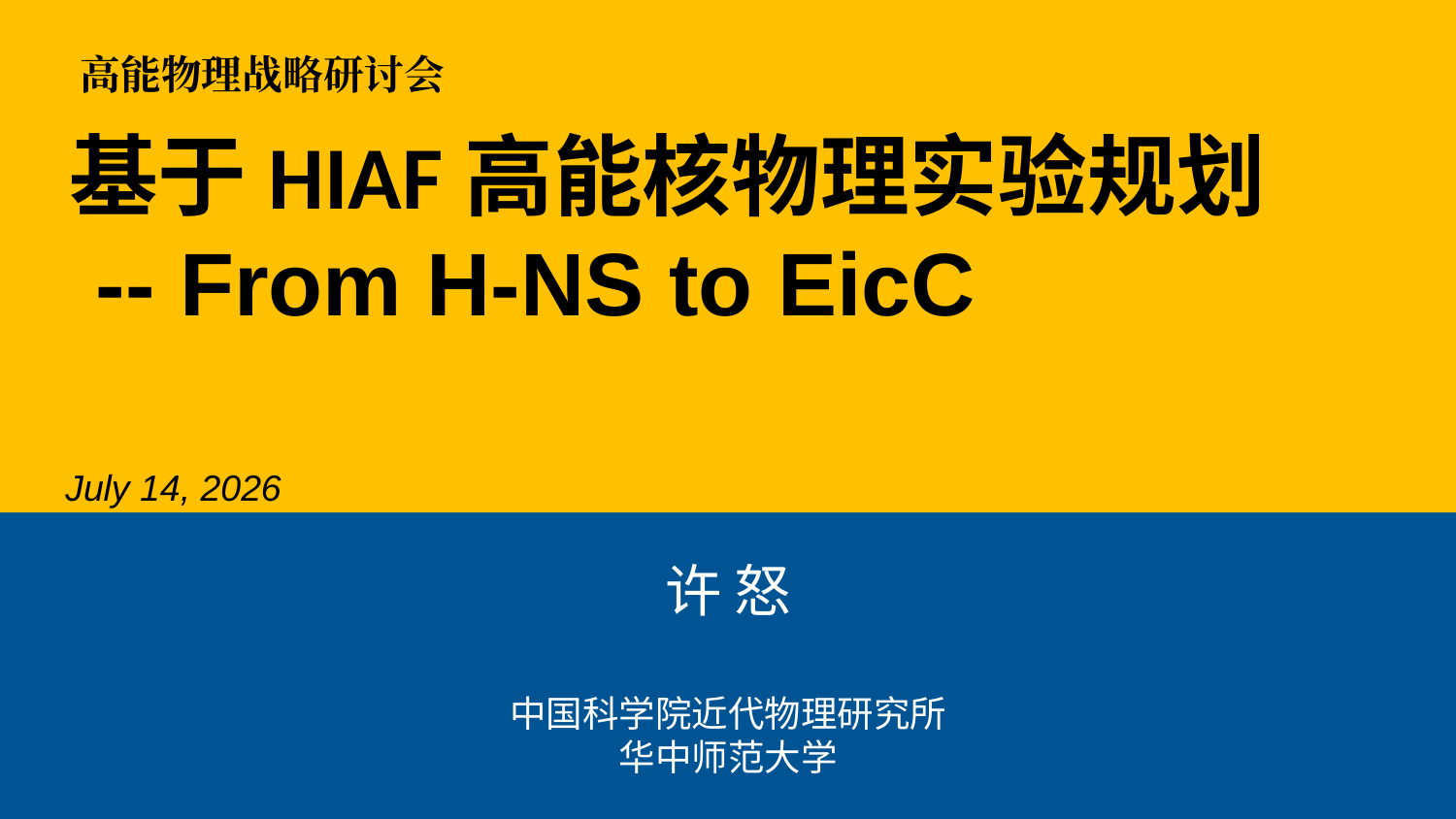

高能物理战略研讨会
     基于HIAF高能核物理实验规划
   -- From H-NS to EicC

     July 14, 2026

许 怒

中国科学院近代物理研究所
华中师范大学

Nu Xu

May 16, 2022